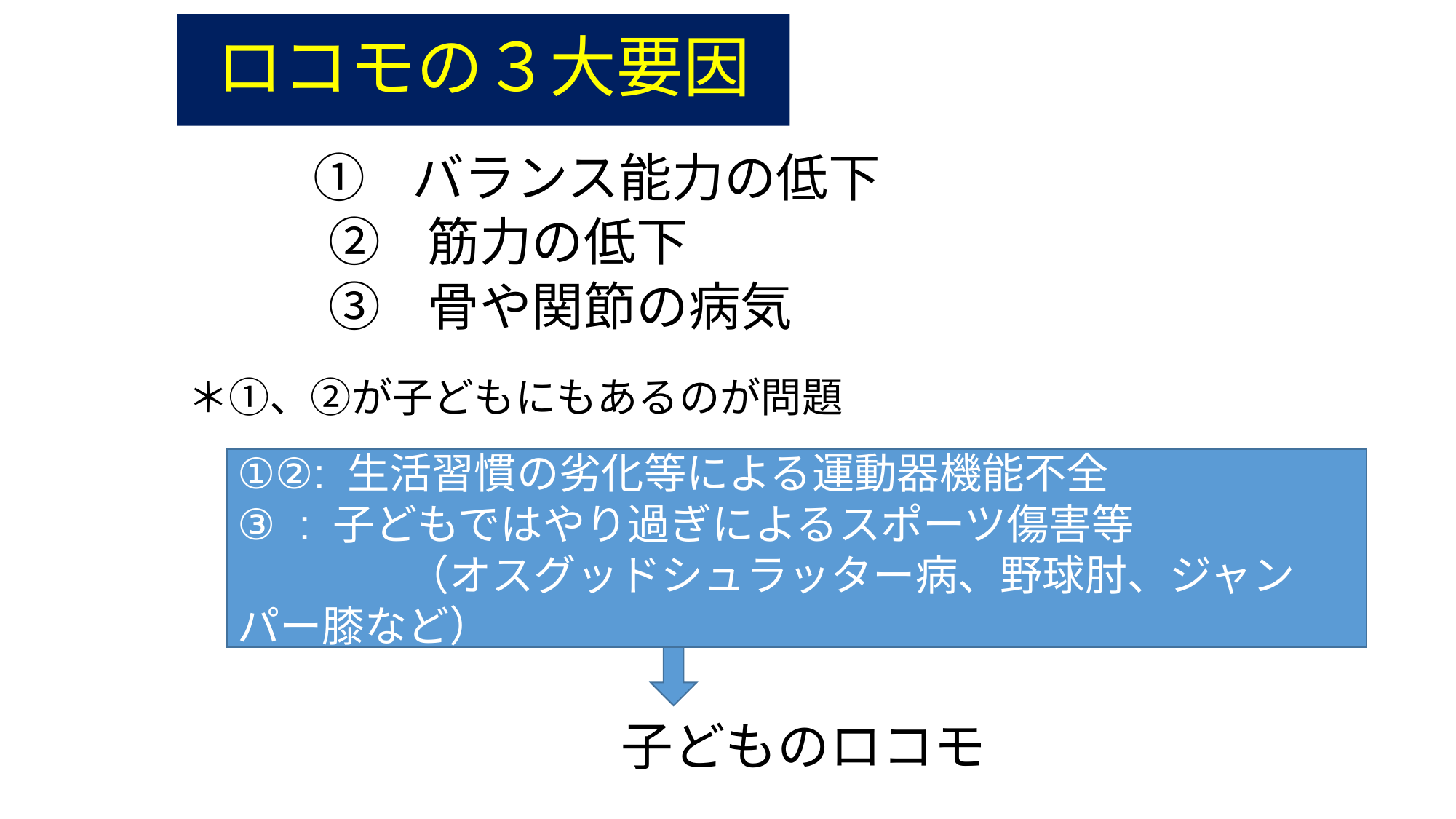

# ロコモの３大要因

　　   　　              ①    バランス能力の低下
　　　   ②    筋力の低下
　　　   ③    骨や関節の病気

     ＊①、②が子どもにもあるのが問題

　　　　　　　　　　　　　　子どものロコモ

①②: 生活習慣の劣化等による運動器機能不全
: 子どもではやり過ぎによるスポーツ傷害等
　　　　（オスグッドシュラッター病、野球肘、ジャンパー膝など）